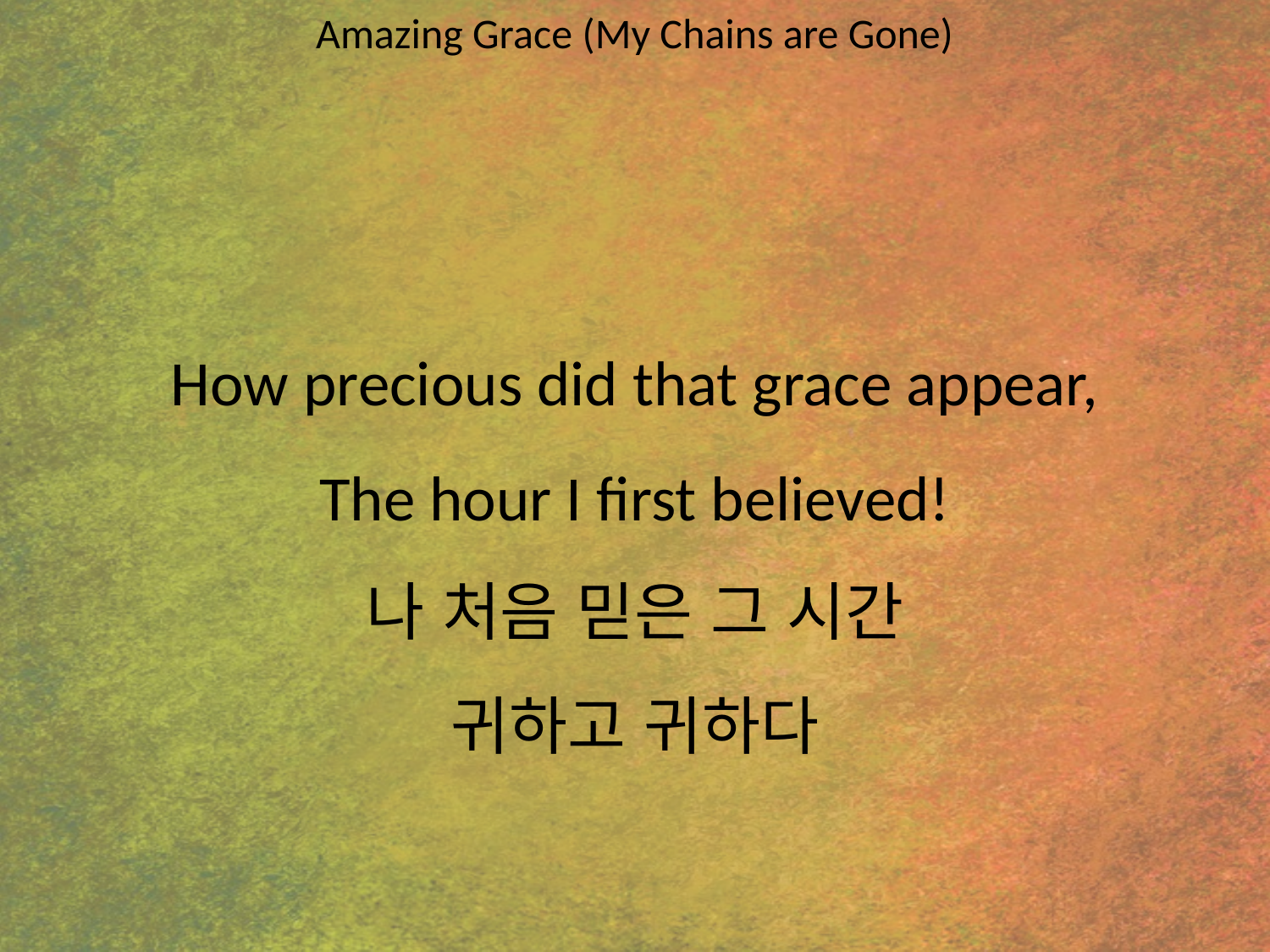

Amazing Grace (My Chains are Gone)
#
How precious did that grace appear,
The hour I first believed!
나 처음 믿은 그 시간
귀하고 귀하다